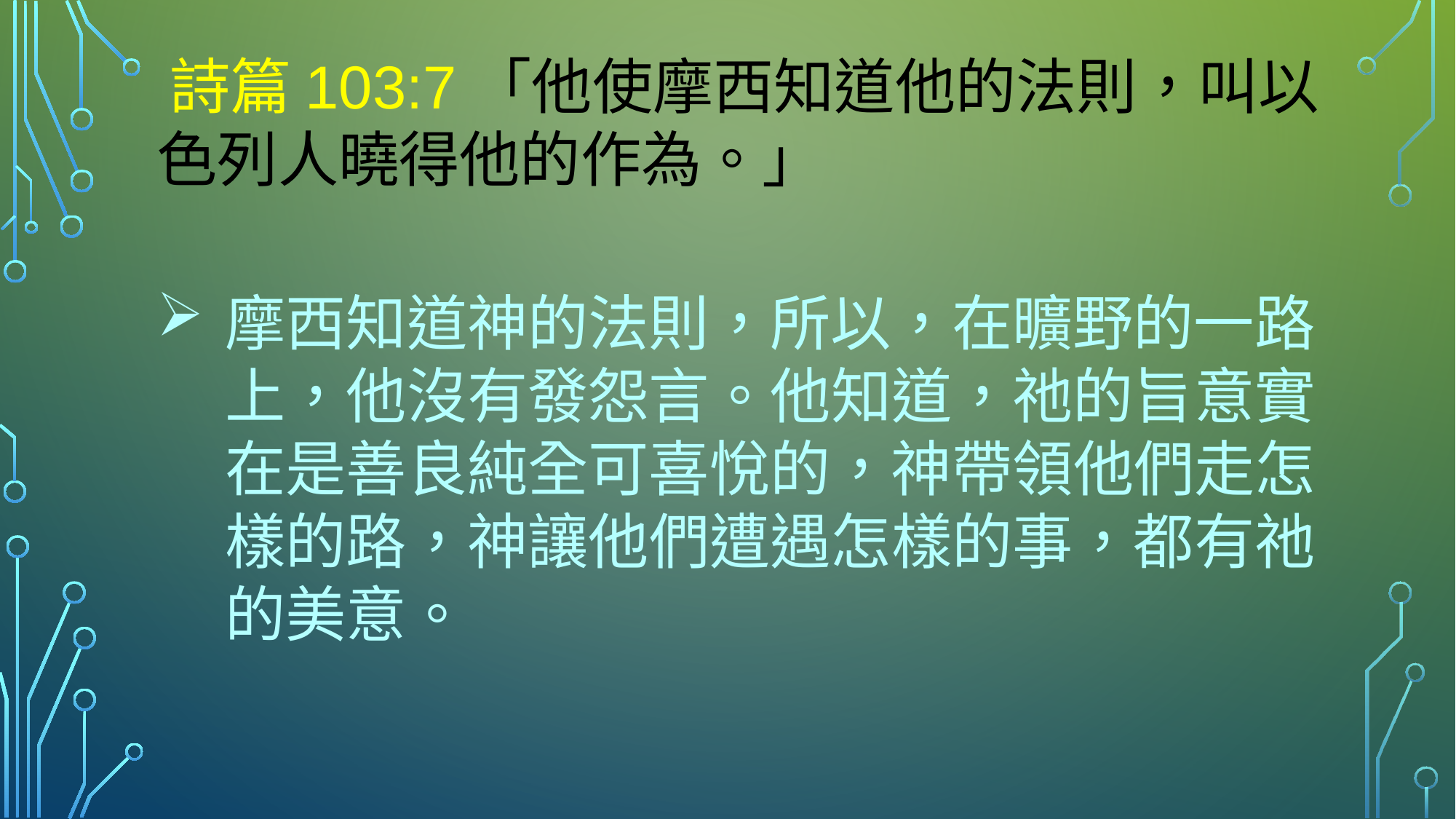

詩篇103:7「他使摩西知道他的法則，叫以色列人曉得他的作為。」

摩西知道神的法則，所以，在曠野的一路上，他沒有發怨言。他知道，祂的旨意實在是善良純全可喜悅的，神帶領他們走怎樣的路，神讓他們遭遇怎樣的事，都有祂的美意。